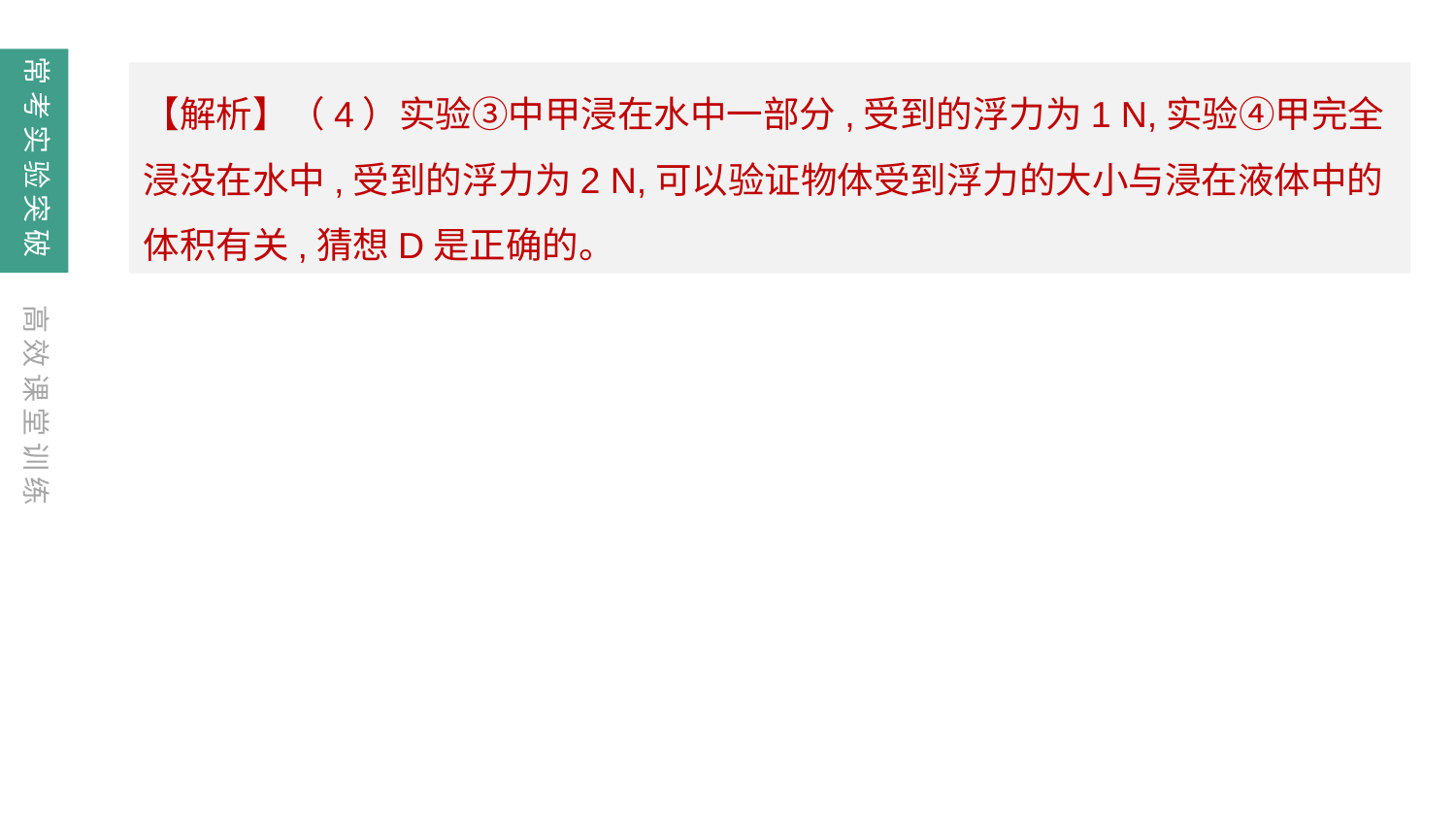

常考实验突破

【解析】（4）实验③中甲浸在水中一部分,受到的浮力为1 N,实验④甲完全浸没在水中,受到的浮力为2 N,可以验证物体受到浮力的大小与浸在液体中的体积有关,猜想D是正确的。
高效课堂训练